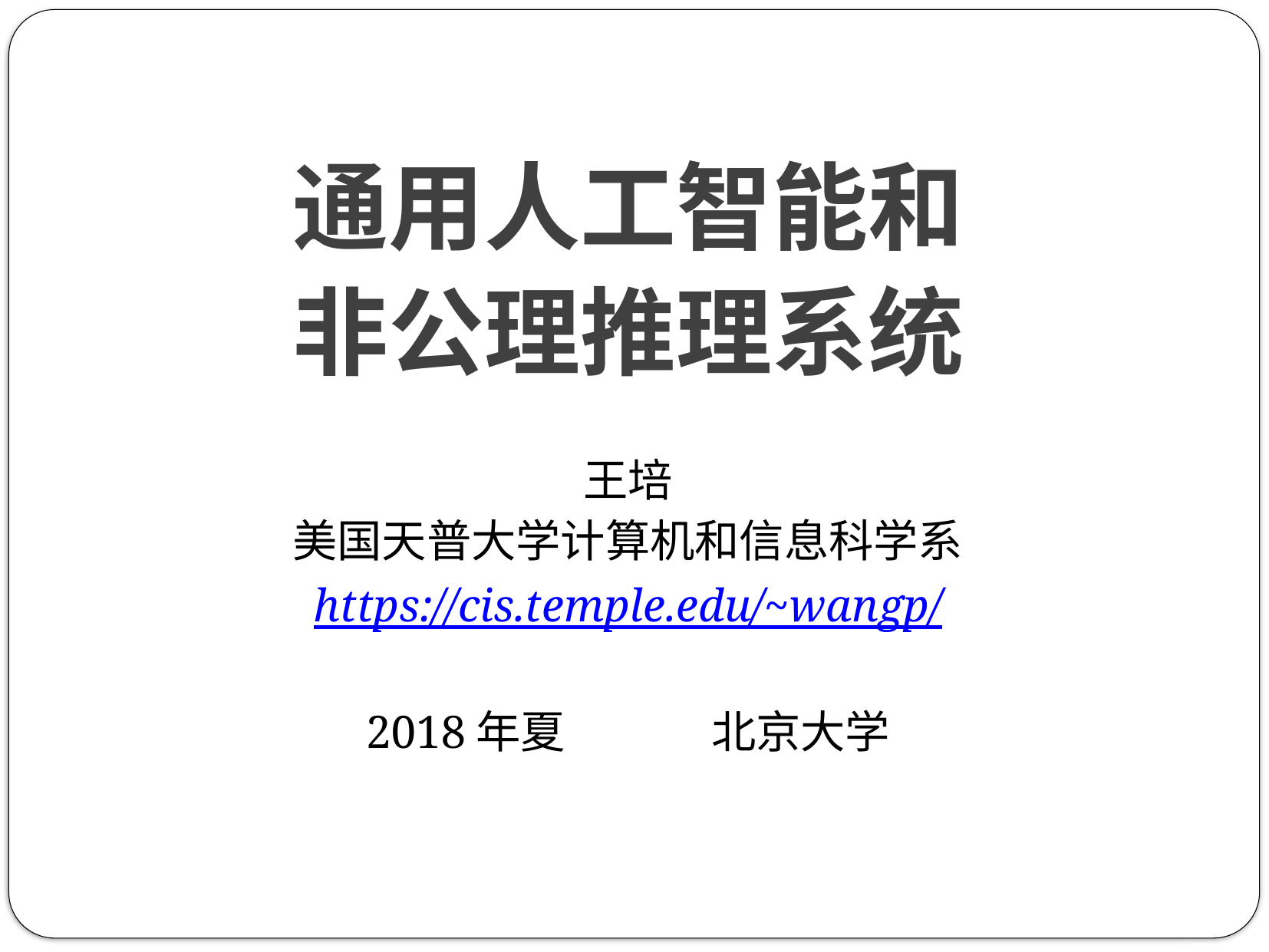

通用人工智能和
非公理推理系统

王培
美国天普大学计算机和信息科学系
https://cis.temple.edu/~wangp/

2018年夏		北京大学